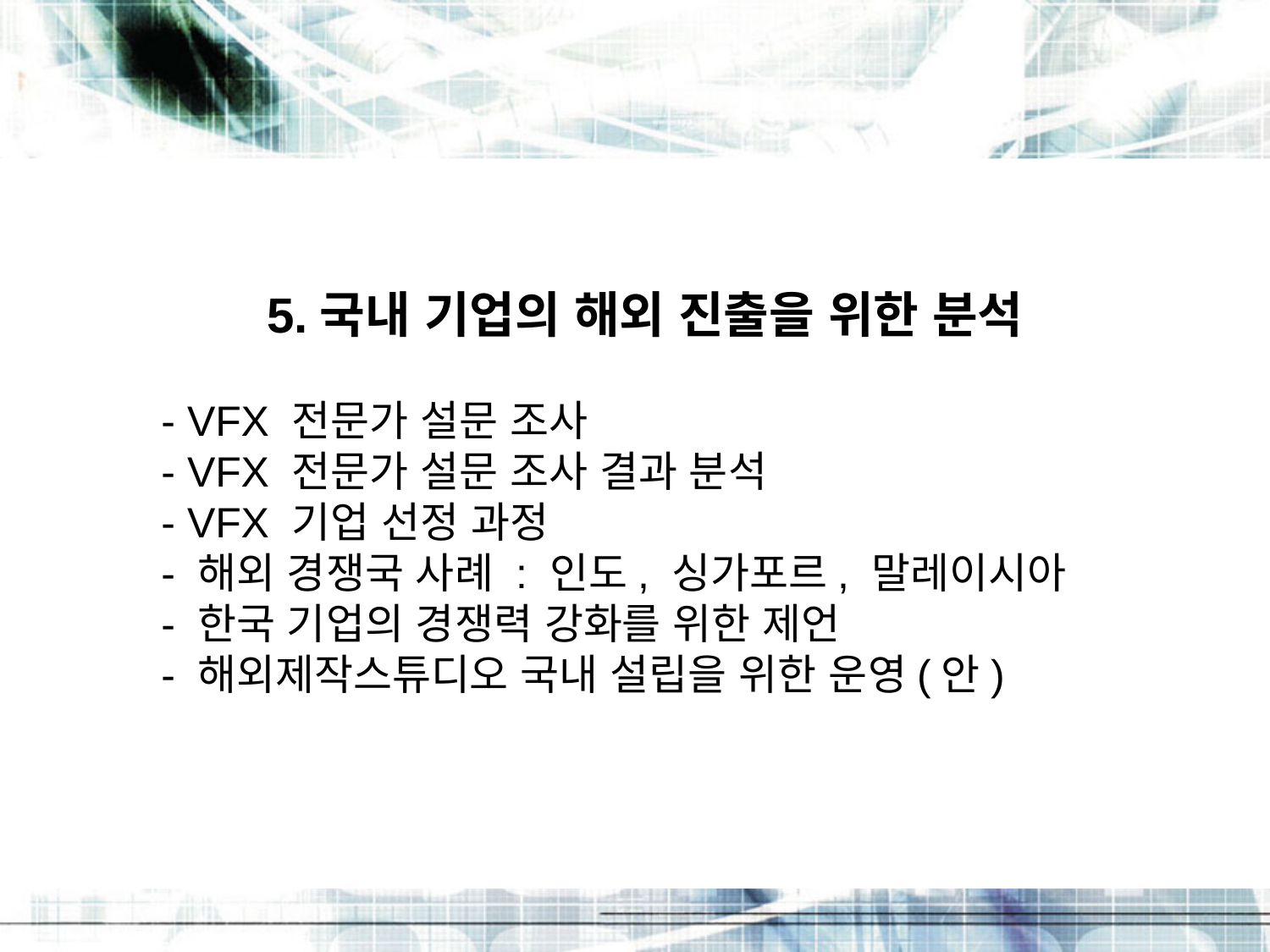

5.국내 기업의 해외 진출을 위한 분석

- VFX 전문가 설문 조사
- VFX 전문가 설문 조사 결과 분석
- VFX 기업 선정 과정
- 해외 경쟁국 사례 : 인도, 싱가포르, 말레이시아
- 한국 기업의 경쟁력 강화를 위한 제언
- 해외제작스튜디오 국내 설립을 위한 운영(안)